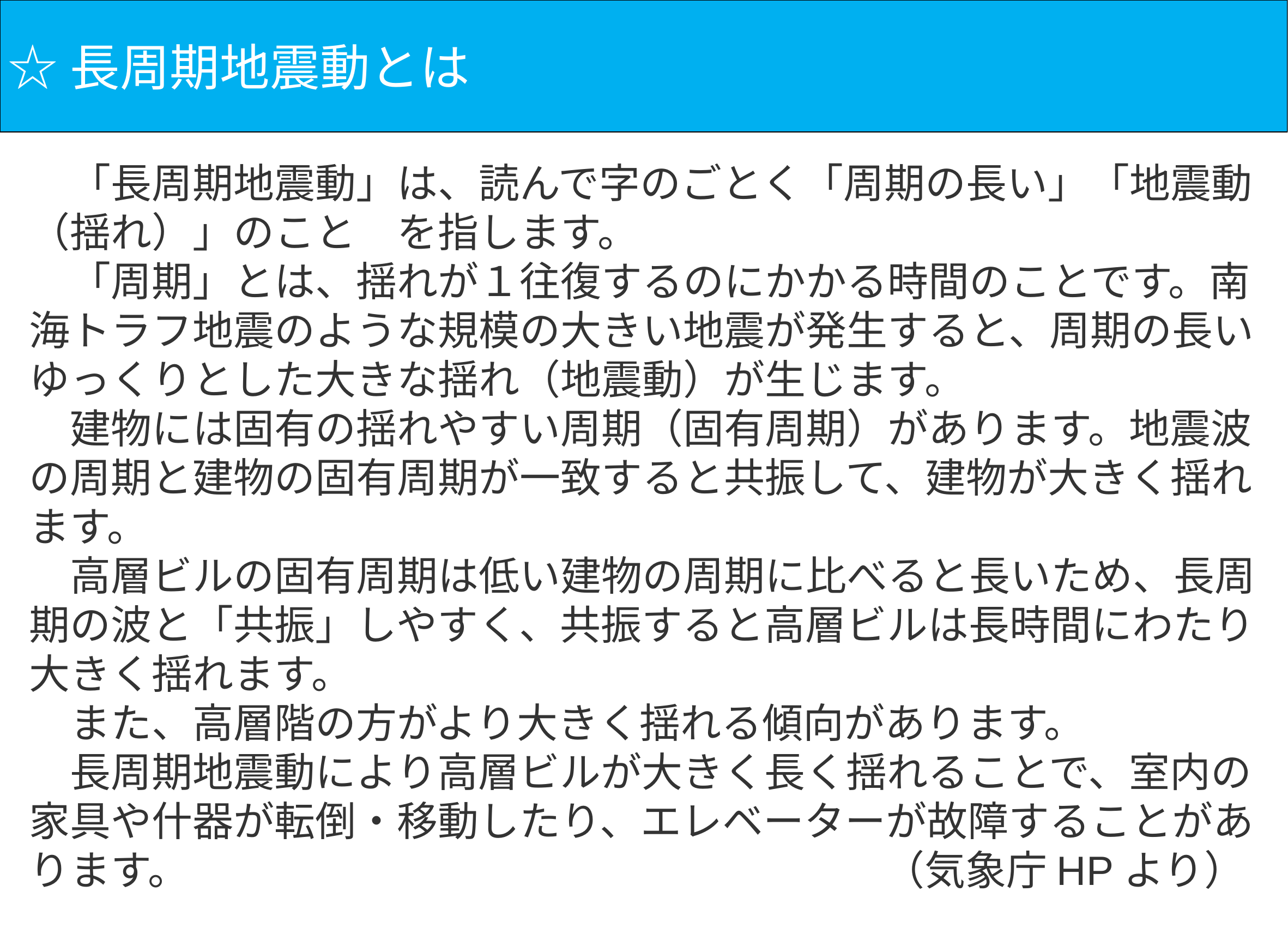

☆長周期地震動とは
　「長周期地震動」は、読んで字のごとく「周期の長い」「地震動（揺れ）」のこと　を指します。
　「周期」とは、揺れが１往復するのにかかる時間のことです。南海トラフ地震のような規模の大きい地震が発生すると、周期の長いゆっくりとした大きな揺れ（地震動）が生じます。
　建物には固有の揺れやすい周期（固有周期）があります。地震波の周期と建物の固有周期が一致すると共振して、建物が大きく揺れます。
　高層ビルの固有周期は低い建物の周期に比べると長いため、長周期の波と「共振」しやすく、共振すると高層ビルは長時間にわたり大きく揺れます。
　また、高層階の方がより大きく揺れる傾向があります。
　長周期地震動により高層ビルが大きく長く揺れることで、室内の家具や什器が転倒・移動したり、エレベーターが故障することがあります。　　　　　　　　　　　　　　　　　（気象庁HPより）